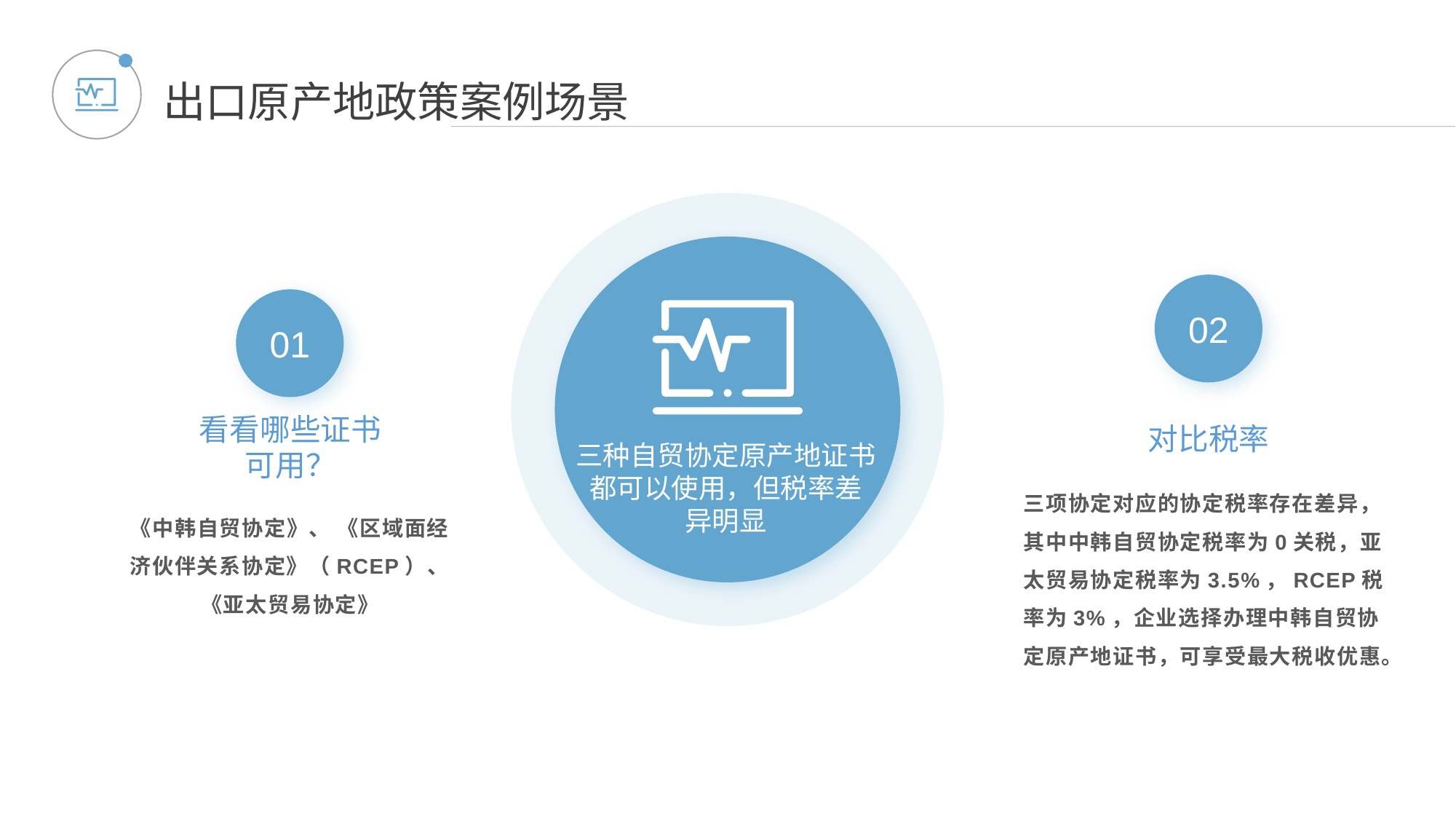

出口原产地政策案例场景

02
01

看看哪些证书可用？
对比税率
三种自贸协定原产地证书
都可以使用，但税率差
异明显
三项协定对应的协定税率存在差异，其中中韩自贸协定税率为0关税，亚太贸易协定税率为3.5%，RCEP税率为3%，企业选择办理中韩自贸协定原产地证书，可享受最大税收优惠。
《中韩自贸协定》、 《区域面经济伙伴关系协定》（RCEP）、《亚太贸易协定》